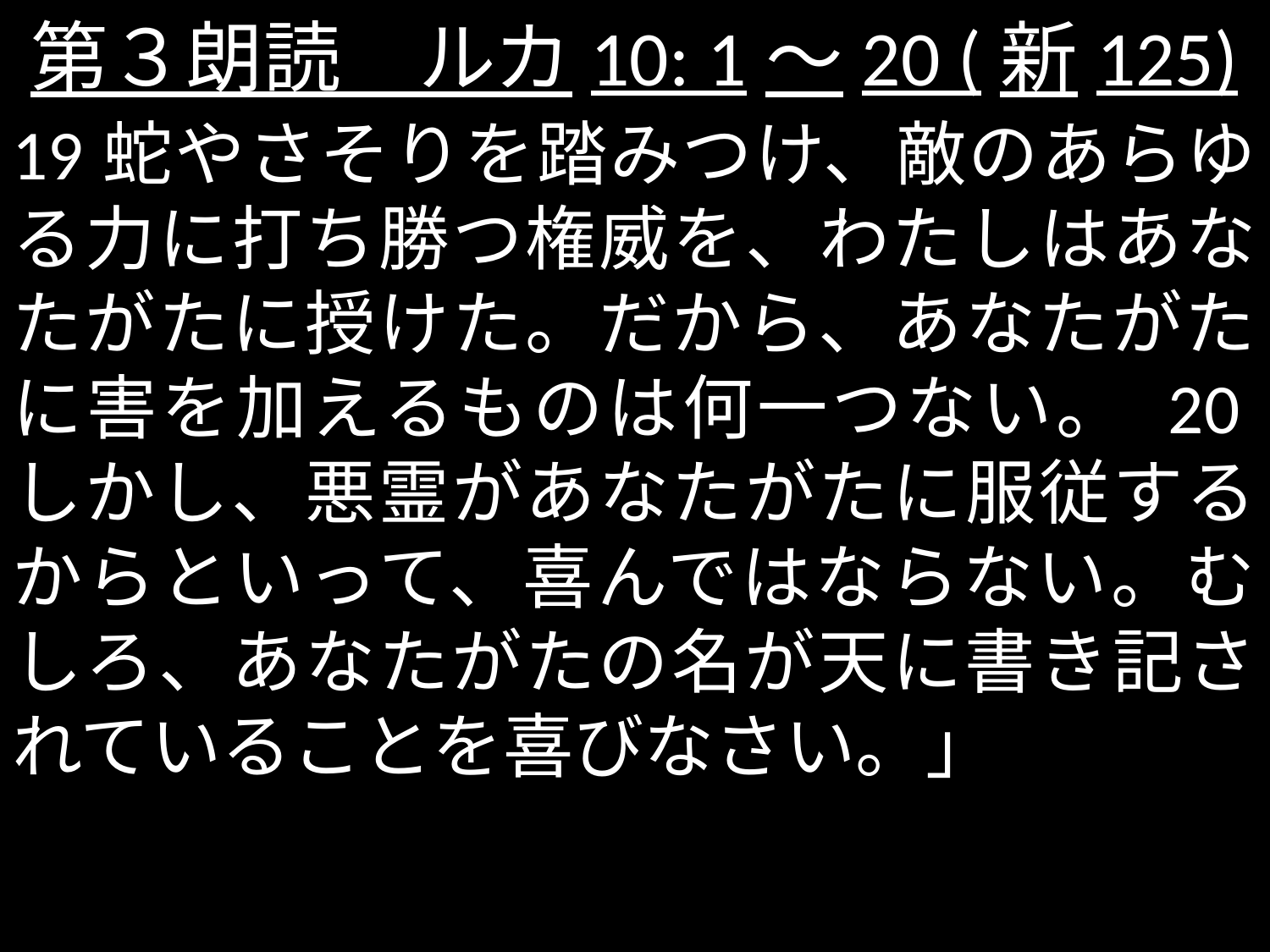

# 第３朗読　ルカ10: 1～20 (新125)
19蛇やさそりを踏みつけ、敵のあらゆる力に打ち勝つ権威を、わたしはあなたがたに授けた。だから、あなたがたに害を加えるものは何一つない。 20しかし、悪霊があなたがたに服従するからといって、喜んではならない。むしろ、あなたがたの名が天に書き記されていることを喜びなさい。」